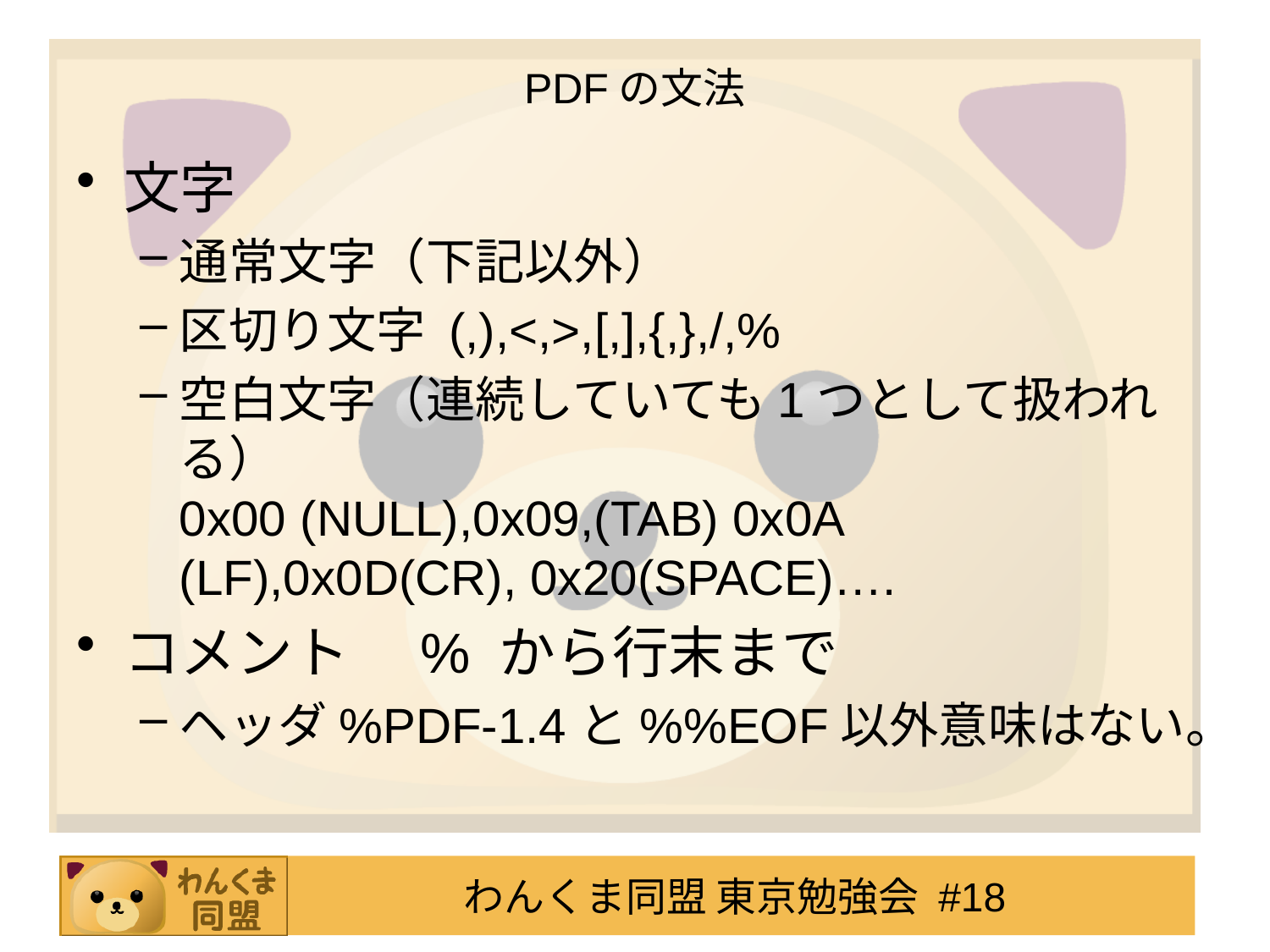

# PDFの文法
文字
通常文字（下記以外）
区切り文字 (,),<,>,[,],{,},/,%
空白文字（連続していても1つとして扱われる）
0x00 (NULL),0x09,(TAB) 0x0A (LF),0x0D(CR), 0x20(SPACE)….
コメント　% から行末まで
ヘッダ%PDF-1.4と%%EOF以外意味はない。